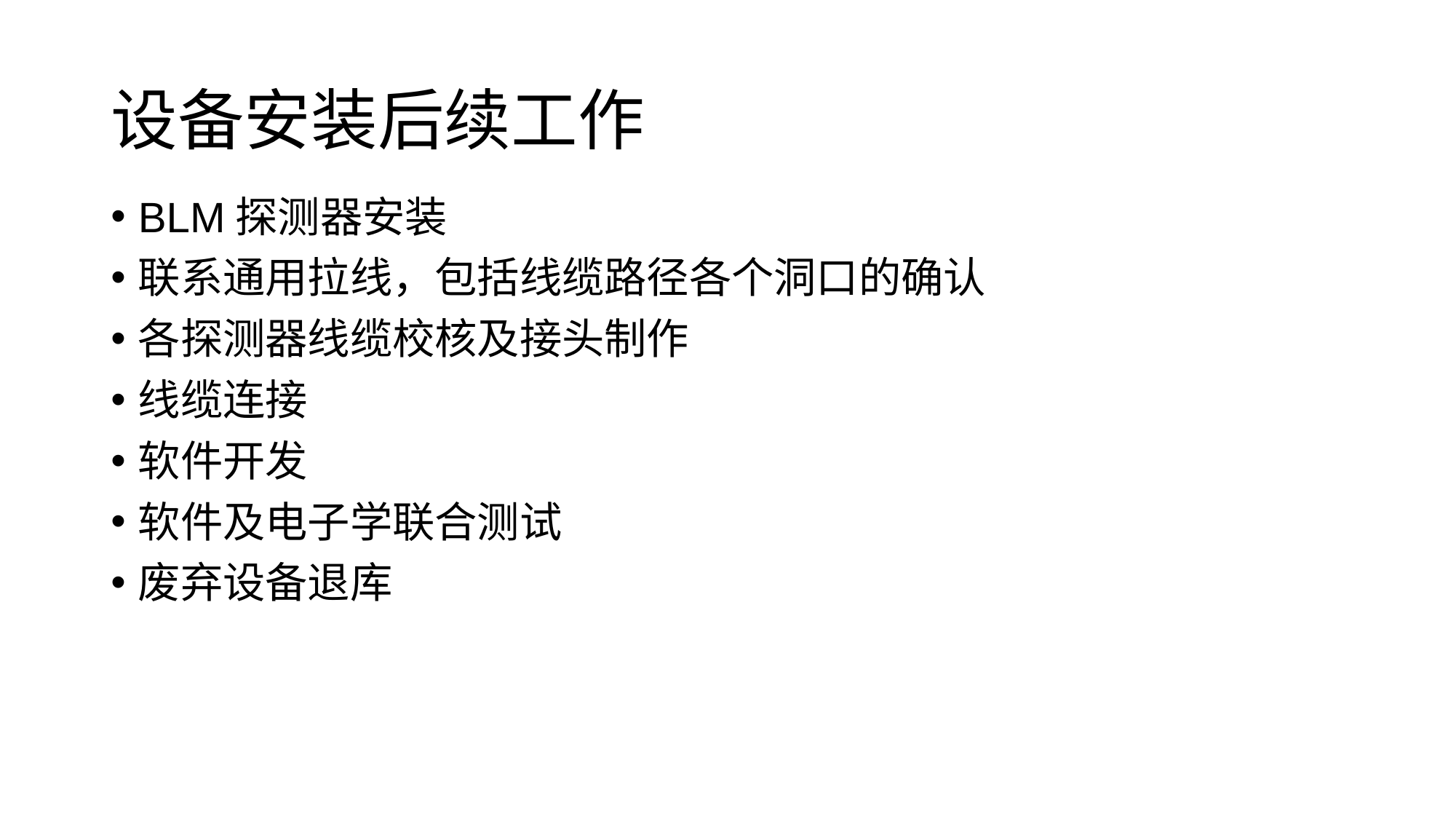

# 设备安装后续工作
BLM探测器安装
联系通用拉线，包括线缆路径各个洞口的确认
各探测器线缆校核及接头制作
线缆连接
软件开发
软件及电子学联合测试
废弃设备退库